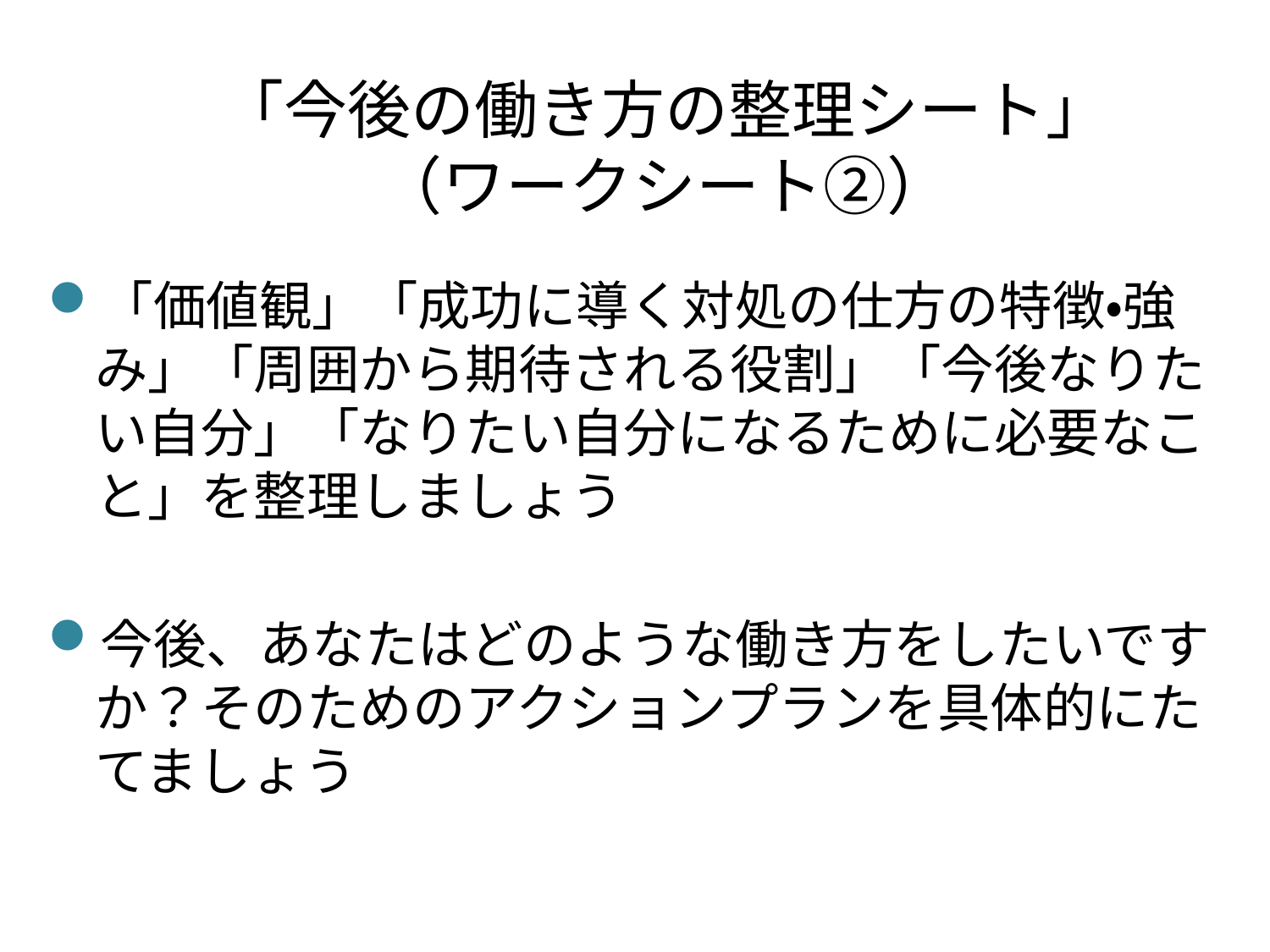

# 「今後の働き方の整理シート」 （ワークシート②）
「価値観」「成功に導く対処の仕方の特徴・強み」「周囲から期待される役割」「今後なりたい自分」「なりたい自分になるために必要なこと」を整理しましょう

今後、あなたはどのような働き方をしたいですか？そのためのアクションプランを具体的にたてましょう